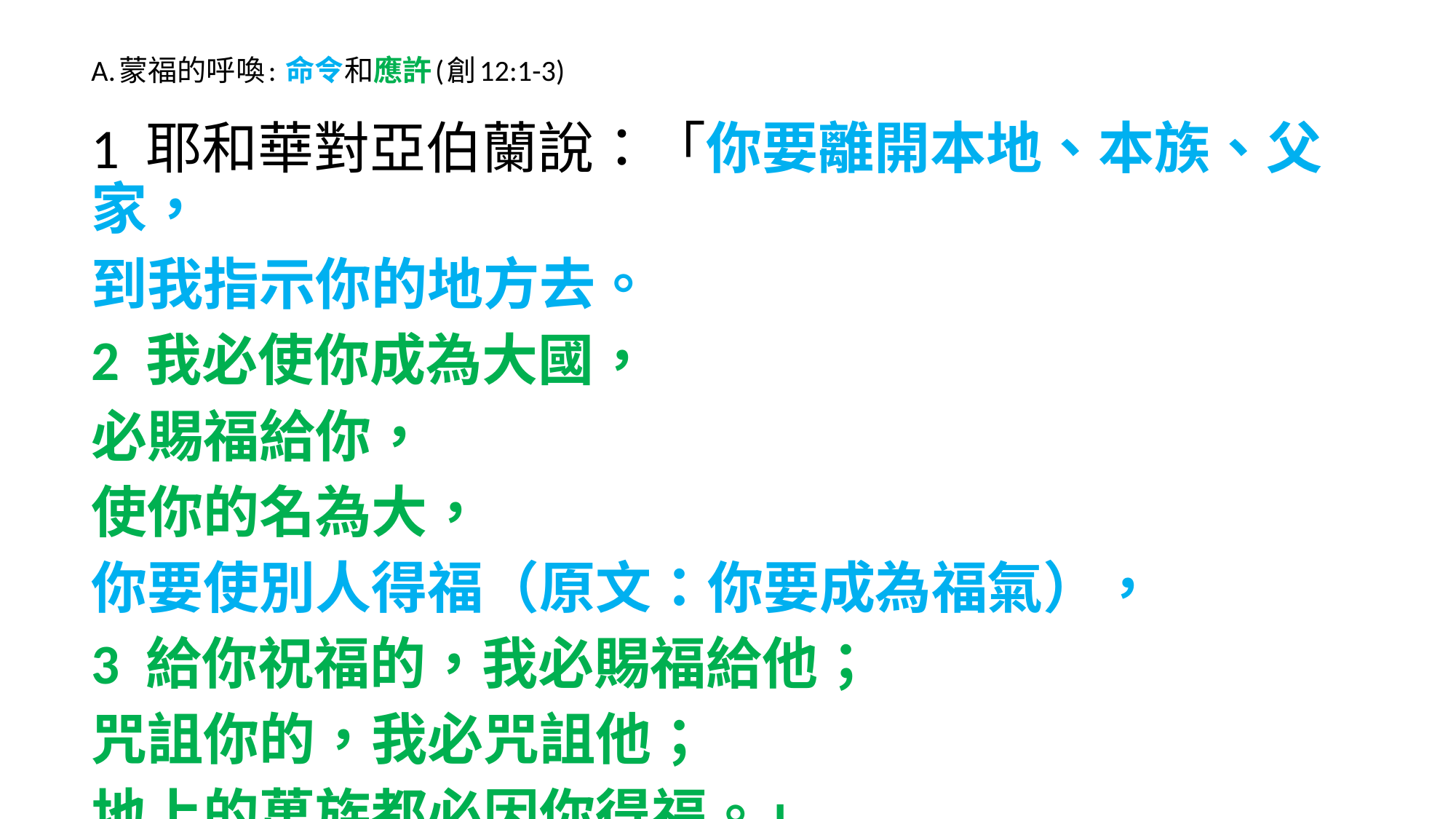

# A.蒙福的呼喚: 命令和應許(創12:1-3)
1 耶和華對亞伯蘭說：「你要離開本地、本族、父家，
到我指示你的地方去。
2 我必使你成為大國，
必賜福給你，
使你的名為大，
你要使別人得福（原文：你要成為福氣），
3 給你祝福的，我必賜福給他；
咒詛你的，我必咒詛他；
地上的萬族都必因你得福。」